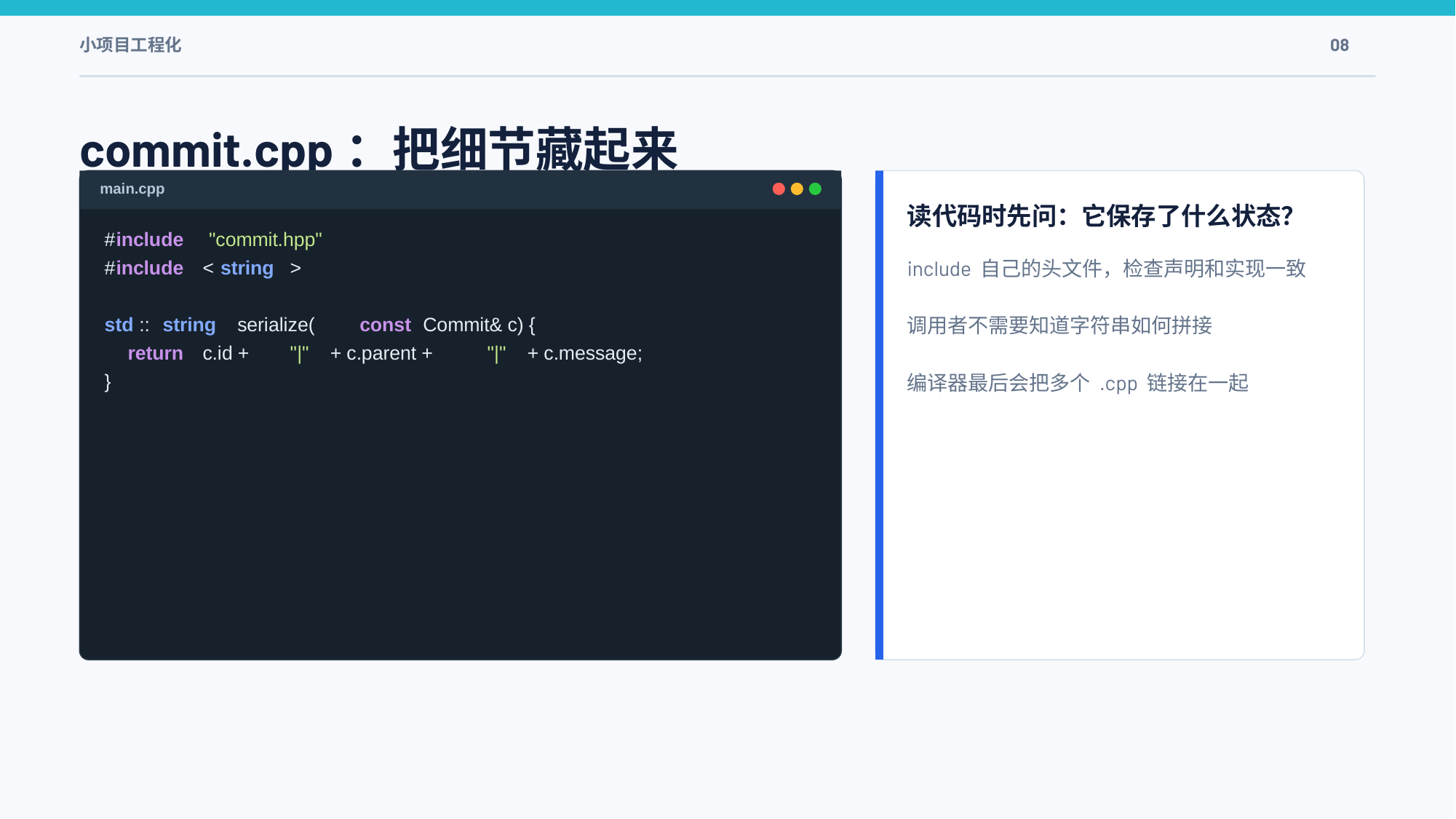

小项目工程化
08

commit.cpp：把细节藏起来

main.cpp

读代码时先问：它保存了什么状态？
#
include

"commit.hpp"
include 自己的头文件，检查声明和实现一致

调用者不需要知道字符串如何拼接

编译器最后会把多个 .cpp 链接在一起
#
include
 <
string
>

std
::
string
 serialize(
const
 Commit& c) {

return
 c.id +
"|"
 + c.parent +
"|"
 + c.message;
}